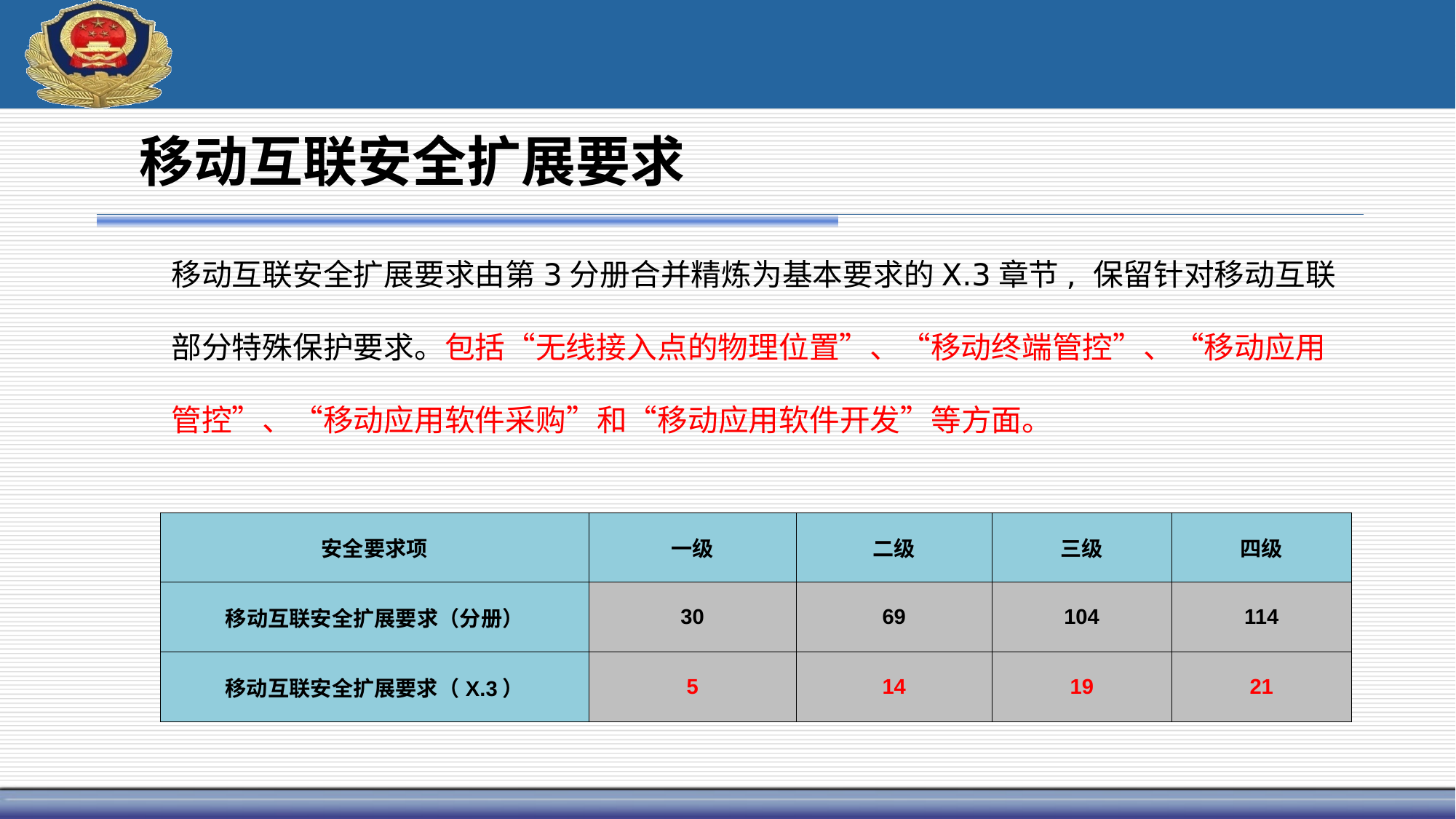

移动互联安全扩展要求
移动互联安全扩展要求由第3分册合并精炼为基本要求的X.3章节, 保留针对移动互联部分特殊保护要求。包括“无线接入点的物理位置”、“移动终端管控”、“移动应用管控”、“移动应用软件采购”和“移动应用软件开发”等方面。

| 安全要求项 | 一级 | 二级 | 三级 | 四级 |
| --- | --- | --- | --- | --- |
| 移动互联安全扩展要求（分册） | 30 | 69 | 104 | 114 |
| 移动互联安全扩展要求（X.3） | 5 | 14 | 19 | 21 |
81